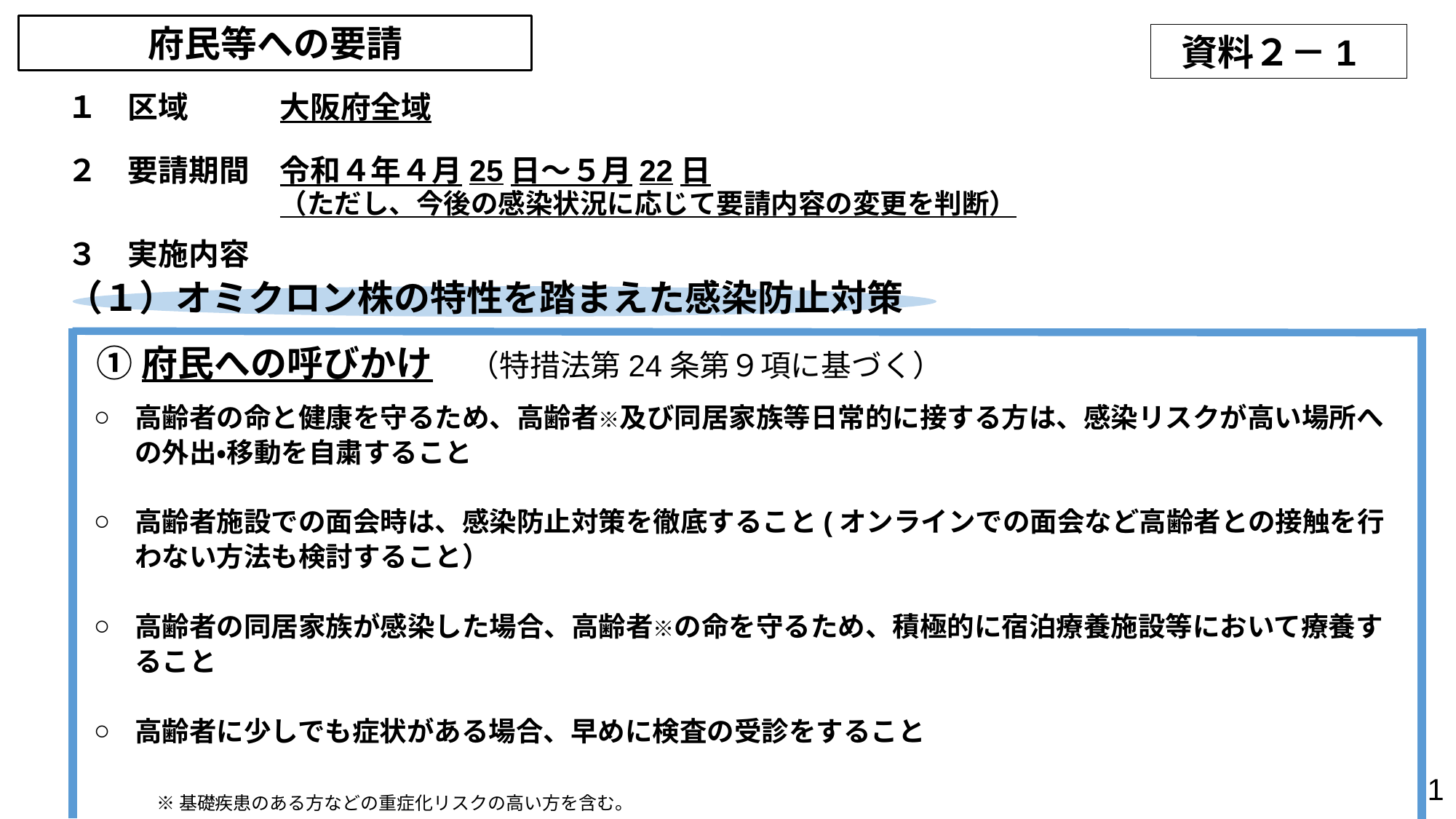

府民等への要請
資料２－1
　１　区域　　　大阪府全域

　２　要請期間　令和４年４月25日～５月22日
　　　　　　　　（ただし、今後の感染状況に応じて要請内容の変更を判断）

　３　実施内容
（１）オミクロン株の特性を踏まえた感染防止対策

①府民への呼びかけ　（特措法第24条第９項に基づく）

高齢者の命と健康を守るため、高齢者※及び同居家族等日常的に接する方は、感染リスクが高い場所への外出・移動を自粛すること

高齢者施設での面会時は、感染防止対策を徹底すること(オンラインでの面会など高齢者との接触を行わない方法も検討すること）

高齢者の同居家族が感染した場合、高齢者※の命を守るため、積極的に宿泊療養施設等において療養すること

高齢者に少しでも症状がある場合、早めに検査の受診をすること

               ※基礎疾患のある方などの重症化リスクの高い方を含む。

1